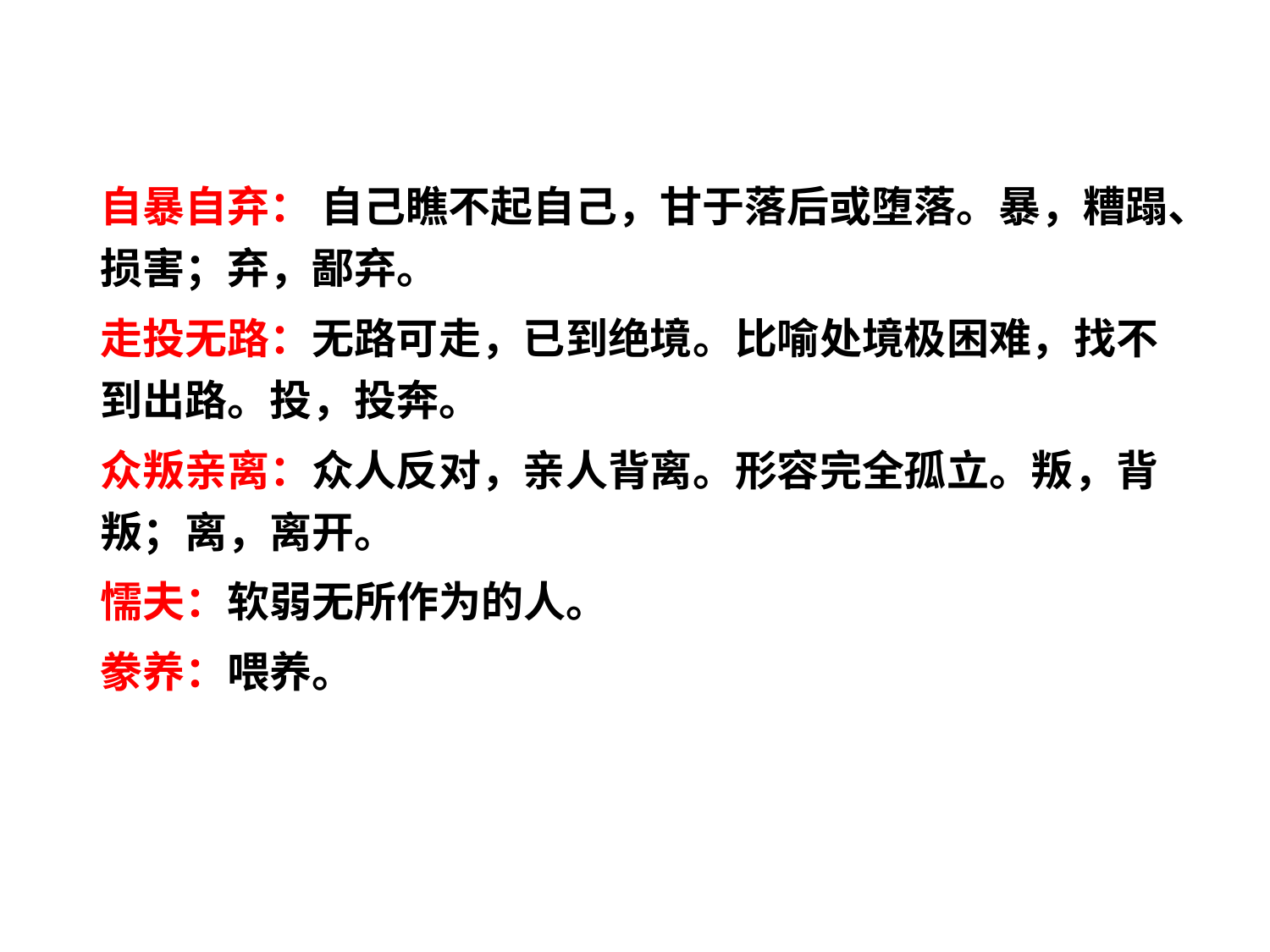

自暴自弃： 自己瞧不起自己，甘于落后或堕落。暴，糟蹋、损害；弃，鄙弃。
走投无路：无路可走，已到绝境。比喻处境极困难，找不到出路。投，投奔。
众叛亲离：众人反对，亲人背离。形容完全孤立。叛，背叛；离，离开。
懦夫：软弱无所作为的人。
豢养：喂养。